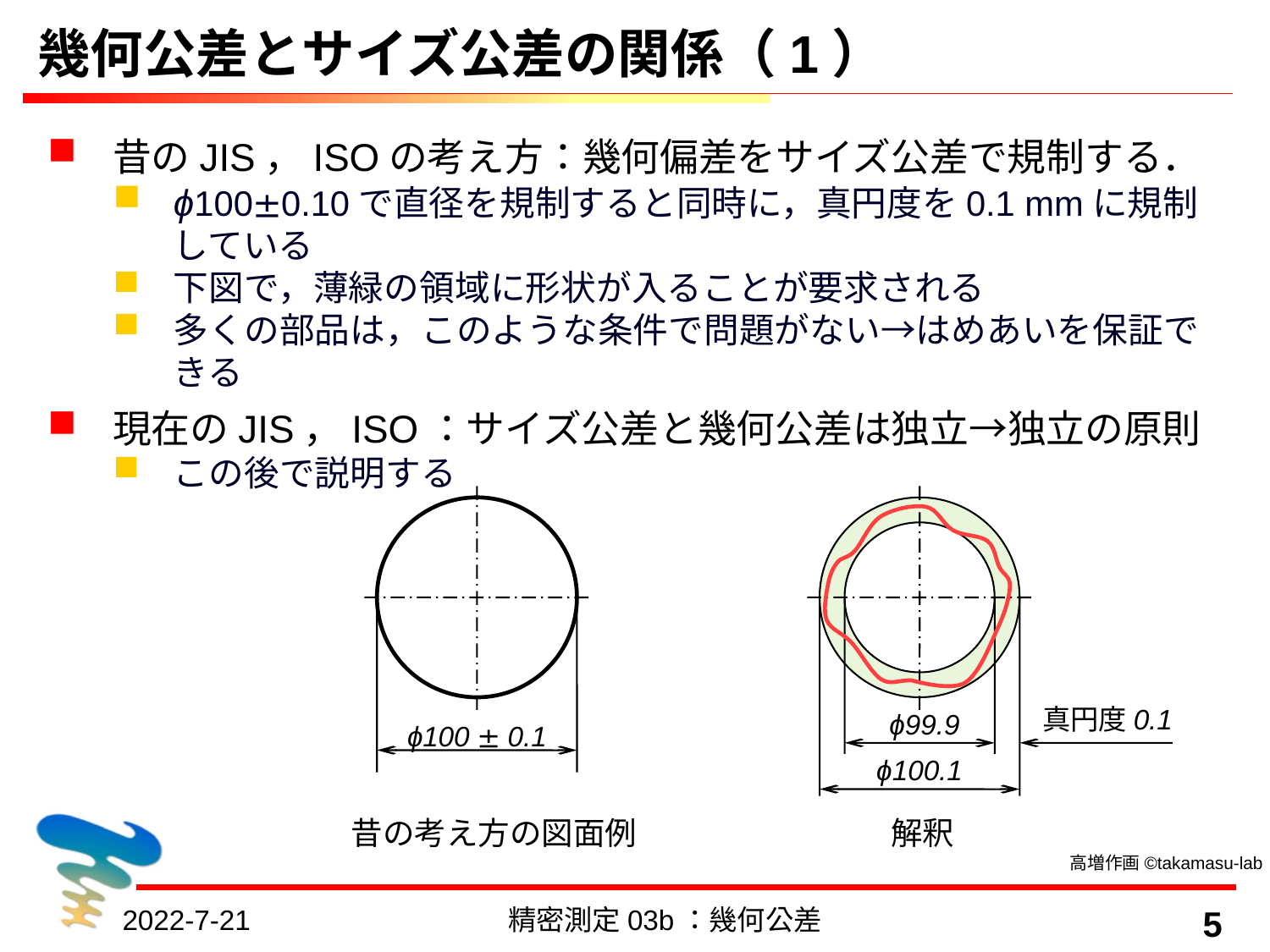

# 幾何公差とサイズ公差の関係（1）
昔のJIS，ISOの考え方：幾何偏差をサイズ公差で規制する．
ϕ100±0.10で直径を規制すると同時に，真円度を0.1 mmに規制している
下図で，薄緑の領域に形状が入ることが要求される
多くの部品は，このような条件で問題がない→はめあいを保証できる
現在のJIS，ISO：サイズ公差と幾何公差は独立→独立の原則
この後で説明する

ϕ100 ± 0.1

真円度0.1
ϕ99.9

ϕ100.1

昔の考え方の図面例　　　　　　　　解釈
高増作画©takamasu-lab
2022-7-21
精密測定03b：幾何公差
5